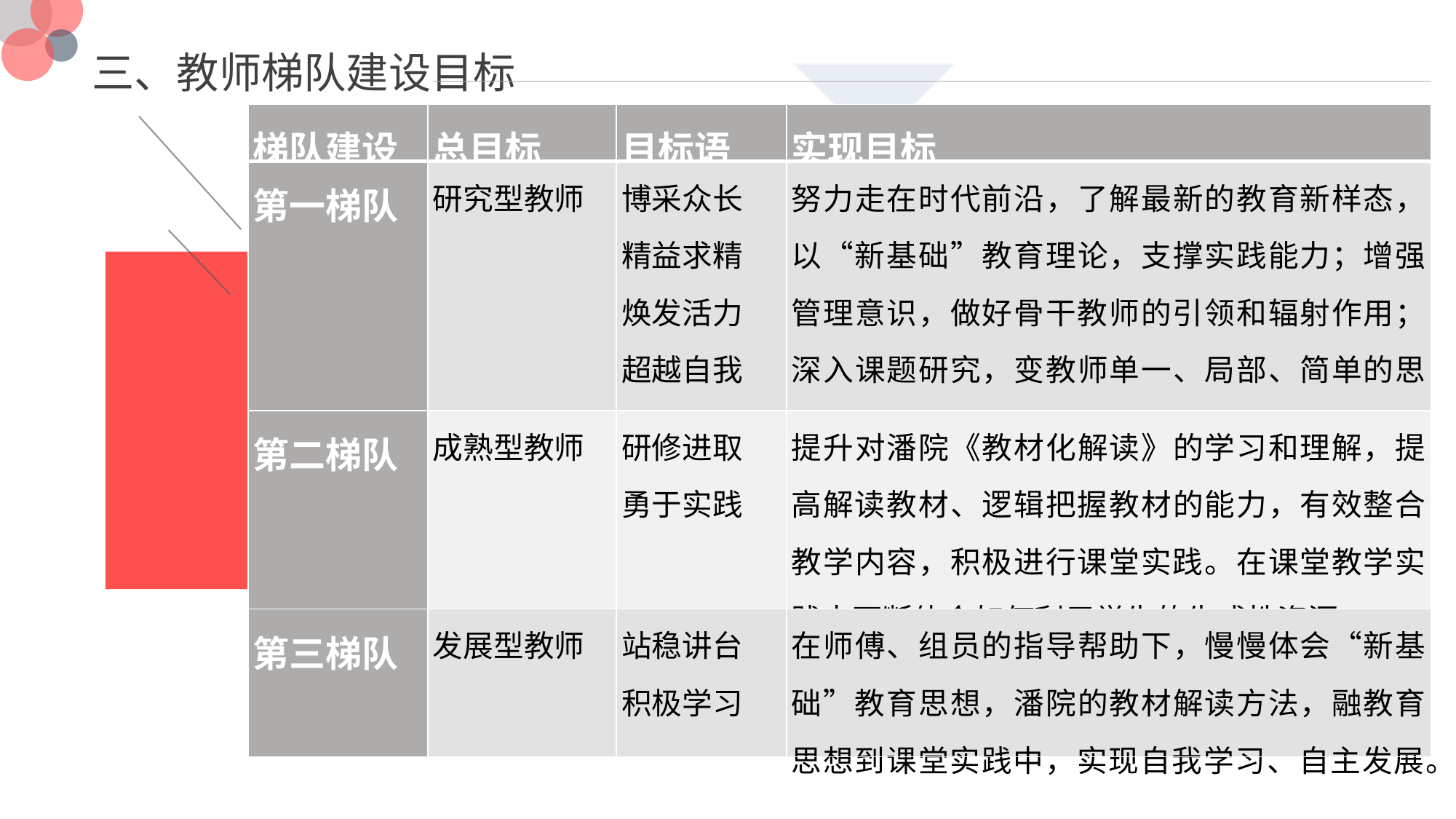

三、教师梯队建设目标

| 梯队建设 | 总目标 | 目标语 | 实现目标 |
| --- | --- | --- | --- |
| 第一梯队 | 研究型教师 | 博采众长 精益求精 焕发活力 超越自我 | 努力走在时代前沿，了解最新的教育新样态，以“新基础”教育理论，支撑实践能力；增强管理意识，做好骨干教师的引领和辐射作用；深入课题研究，变教师单一、局部、简单的思维方式为综合、整体的思维方式。 |
| 第二梯队 | 成熟型教师 | 研修进取 勇于实践 | 提升对潘院《教材化解读》的学习和理解，提高解读教材、逻辑把握教材的能力，有效整合教学内容，积极进行课堂实践。在课堂教学实践中不断体会如何利用学生的生成性资源。 |
| 第三梯队 | 发展型教师 | 站稳讲台 积极学习 | 在师傅、组员的指导帮助下，慢慢体会“新基础”教育思想，潘院的教材解读方法，融教育思想到课堂实践中，实现自我学习、自主发展。 |